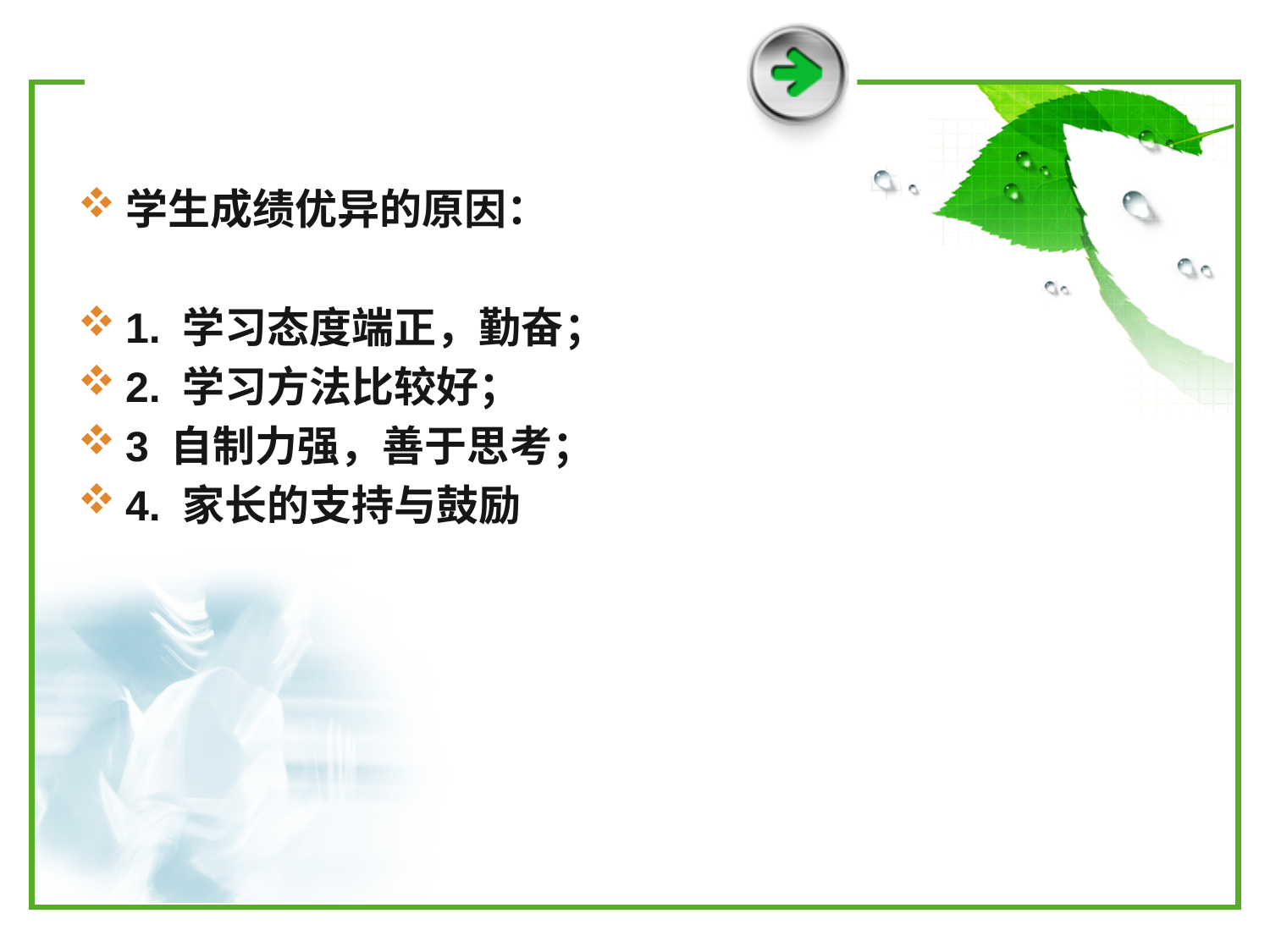

#
学生成绩优异的原因：

1. 学习态度端正，勤奋；
2. 学习方法比较好；
3 自制力强，善于思考；
4. 家长的支持与鼓励